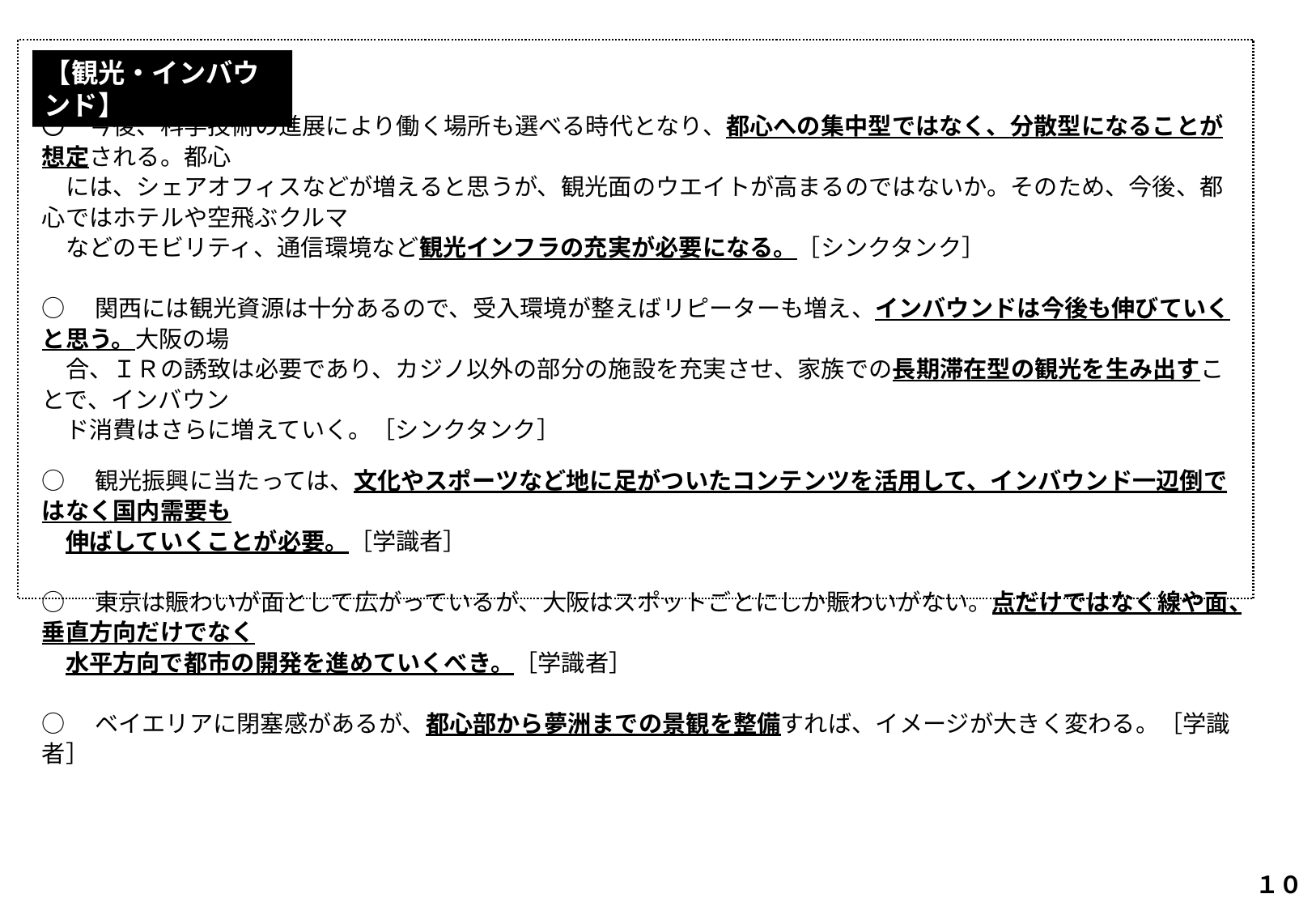

【観光・インバウンド】

〇　今後、科学技術の進展により働く場所も選べる時代となり、都心への集中型ではなく、分散型になることが想定される。都心
　には、シェアオフィスなどが増えると思うが、観光面のウエイトが高まるのではないか。そのため、今後、都心ではホテルや空飛ぶクルマ
　などのモビリティ、通信環境など観光インフラの充実が必要になる。［シンクタンク］

○　関西には観光資源は十分あるので、受入環境が整えばリピーターも増え、インバウンドは今後も伸びていくと思う。大阪の場
　合、ＩＲの誘致は必要であり、カジノ以外の部分の施設を充実させ、家族での長期滞在型の観光を生み出すことで、インバウン
　ド消費はさらに増えていく。［シンクタンク］
○　観光振興に当たっては、文化やスポーツなど地に足がついたコンテンツを活用して、インバウンド一辺倒ではなく国内需要も
　伸ばしていくことが必要。［学識者］

○　東京は賑わいが面として広がっているが、大阪はスポットごとにしか賑わいがない。点だけではなく線や面、垂直方向だけでなく
　水平方向で都市の開発を進めていくべき。［学識者］

○　ベイエリアに閉塞感があるが、都心部から夢洲までの景観を整備すれば、イメージが大きく変わる。［学識者］

１０